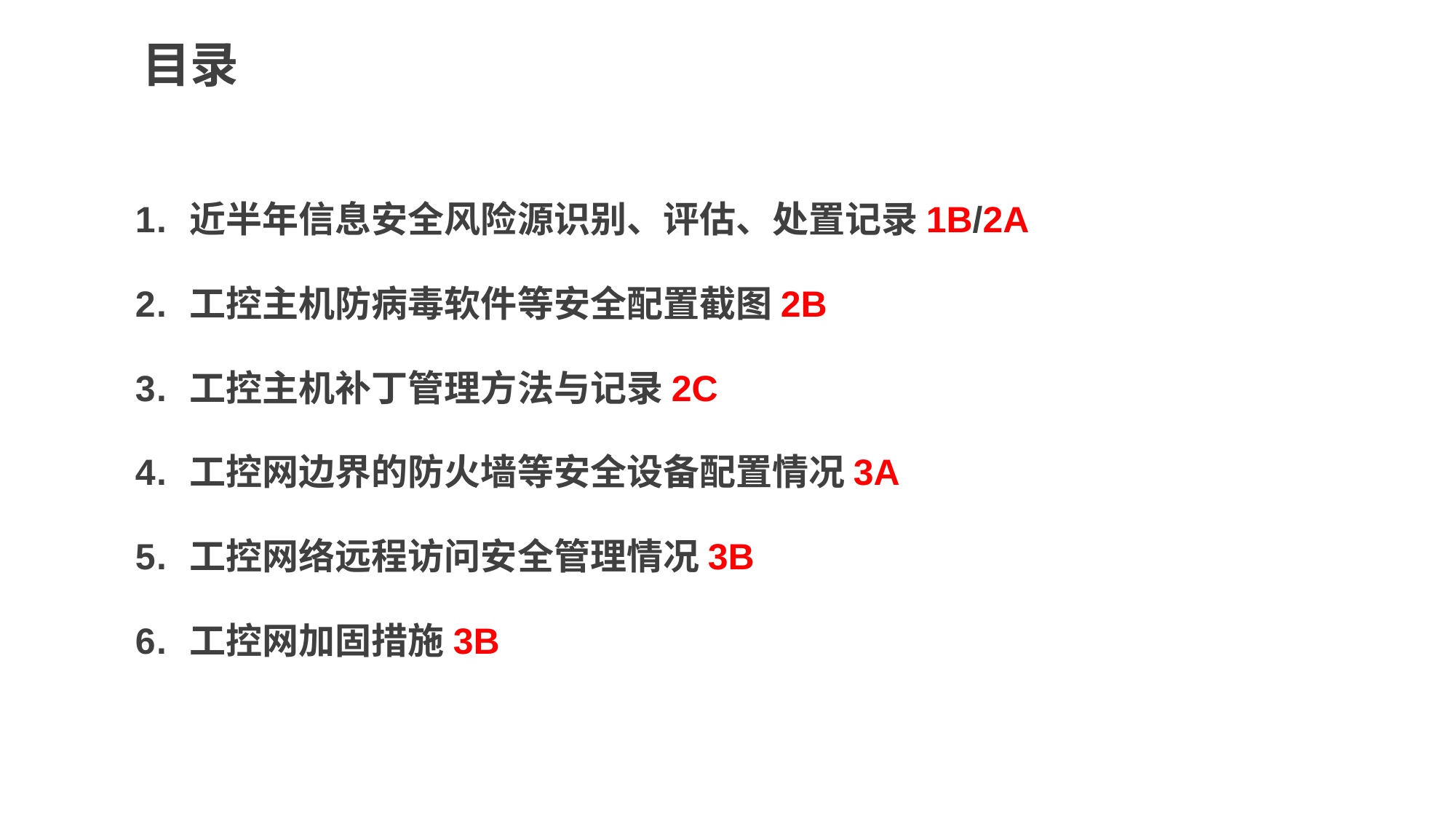

# 目录
近半年信息安全风险源识别、评估、处置记录1B/2A
工控主机防病毒软件等安全配置截图2B
工控主机补丁管理方法与记录2C
工控网边界的防火墙等安全设备配置情况3A
工控网络远程访问安全管理情况3B
工控网加固措施3B